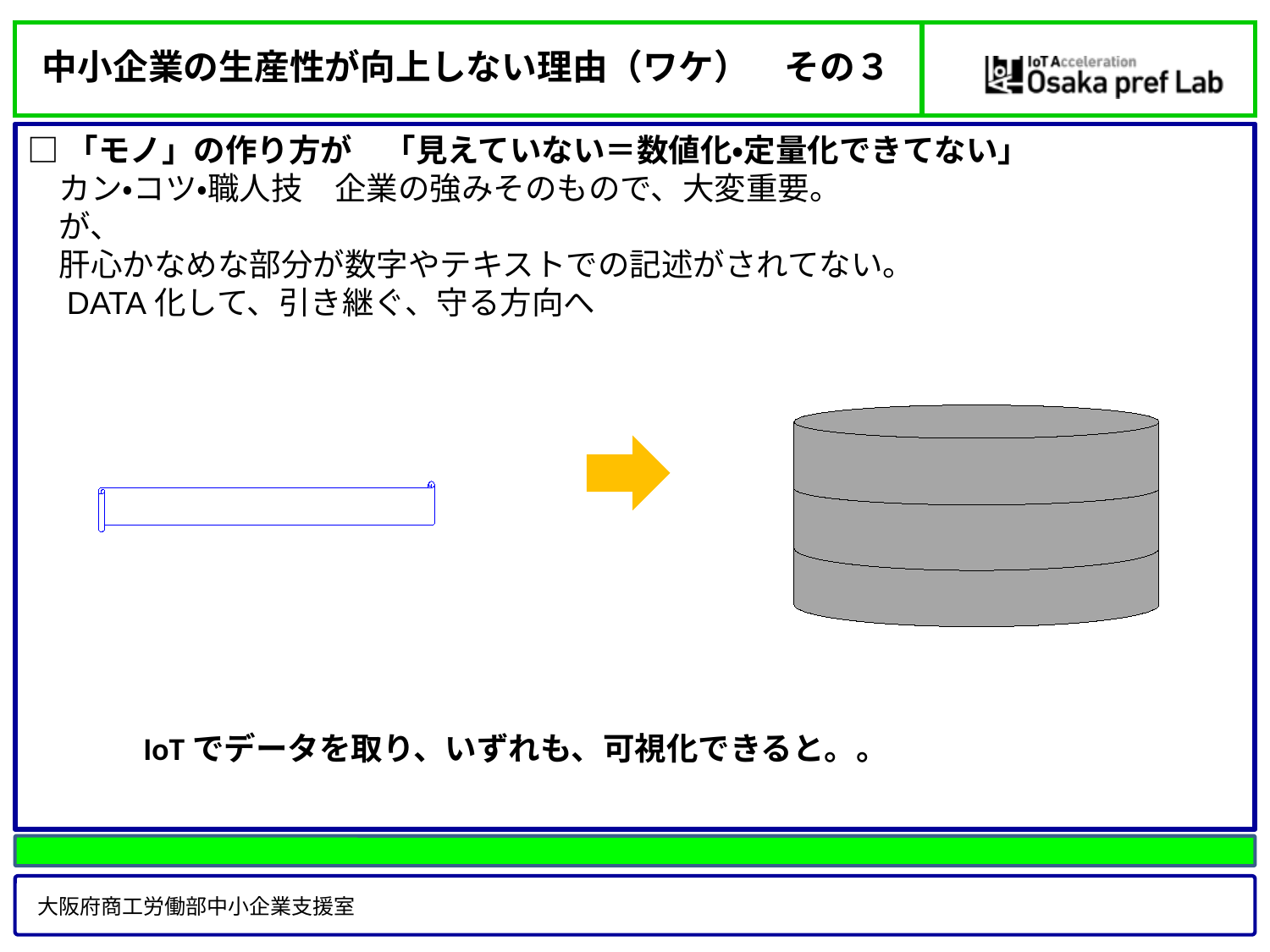

中小企業の生産性が向上しない理由（ワケ）　その３
□「モノ」の作り方が　「見えていない＝数値化・定量化できてない」
　カン・コツ・職人技　企業の強みそのもので、大変重要。
　が、
　肝心かなめな部分が数字やテキストでの記述がされてない。
　DATA化して、引き継ぐ、守る方向へ

こう切って

IoTでデータを取り、いずれも、可視化できると。。